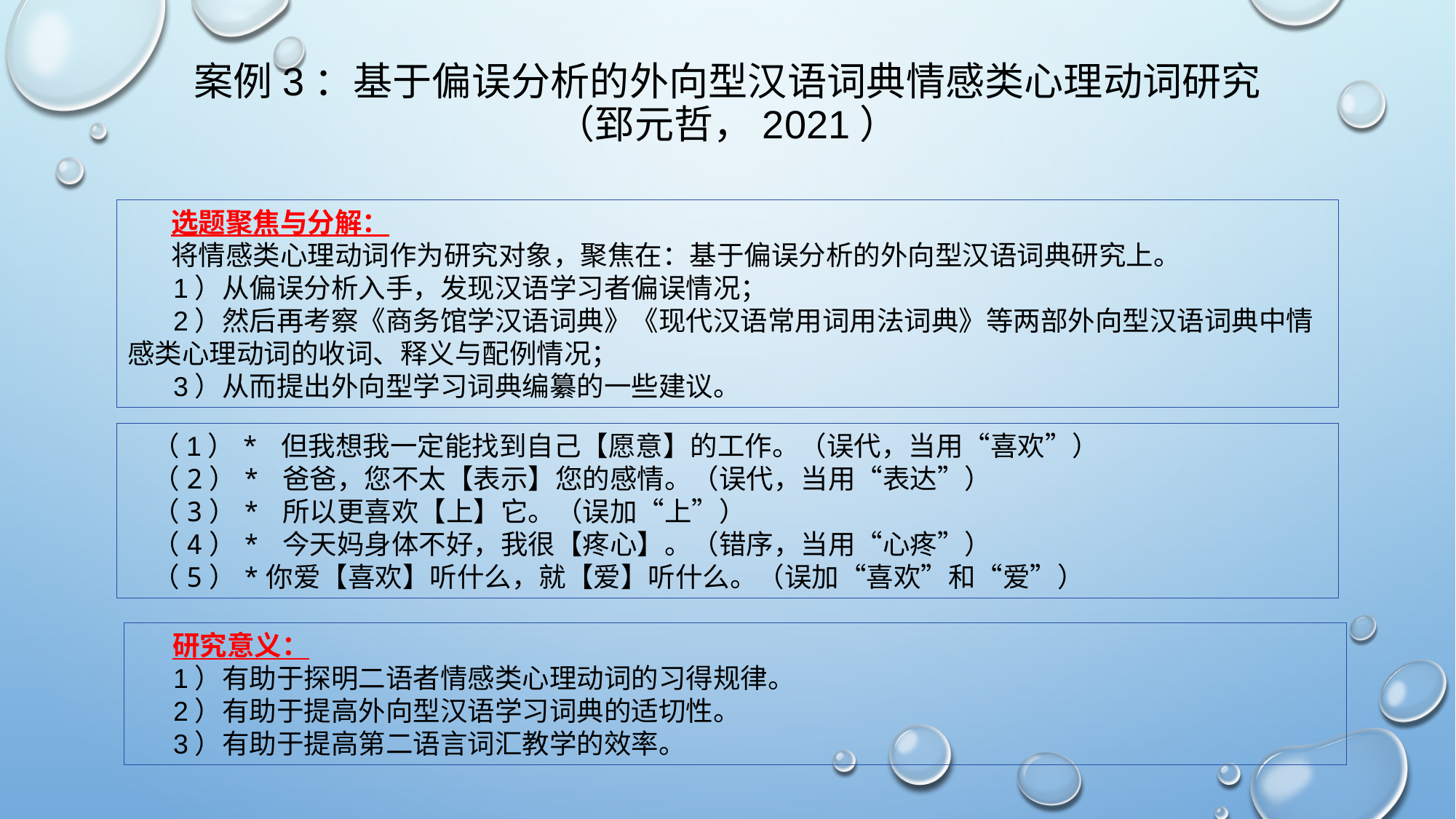

# 案例3：基于偏误分析的外向型汉语词典情感类心理动词研究 （郅元哲，2021）
      选题聚焦与分解：
      将情感类心理动词作为研究对象，聚焦在：基于偏误分析的外向型汉语词典研究上。
      1）从偏误分析入手，发现汉语学习者偏误情况；
      2）然后再考察《商务馆学汉语词典》《现代汉语常用词用法词典》等两部外向型汉语词典中情感类心理动词的收词、释义与配例情况；
      3）从而提出外向型学习词典编纂的一些建议。
   （1）* 但我想我一定能找到自己【愿意】的工作。（误代，当用“喜欢”）
   （2）* 爸爸，您不太【表示】您的感情。（误代，当用“表达”）
   （3）* 所以更喜欢【上】它。（误加“上”）
   （4）* 今天妈身体不好，我很【疼心】。（错序，当用“心疼”）
   （5）*你爱【喜欢】听什么，就【爱】听什么。（误加“喜欢”和“爱”）
     研究意义：
     1）有助于探明二语者情感类心理动词的习得规律。
     2）有助于提高外向型汉语学习词典的适切性。
     3）有助于提高第二语言词汇教学的效率。